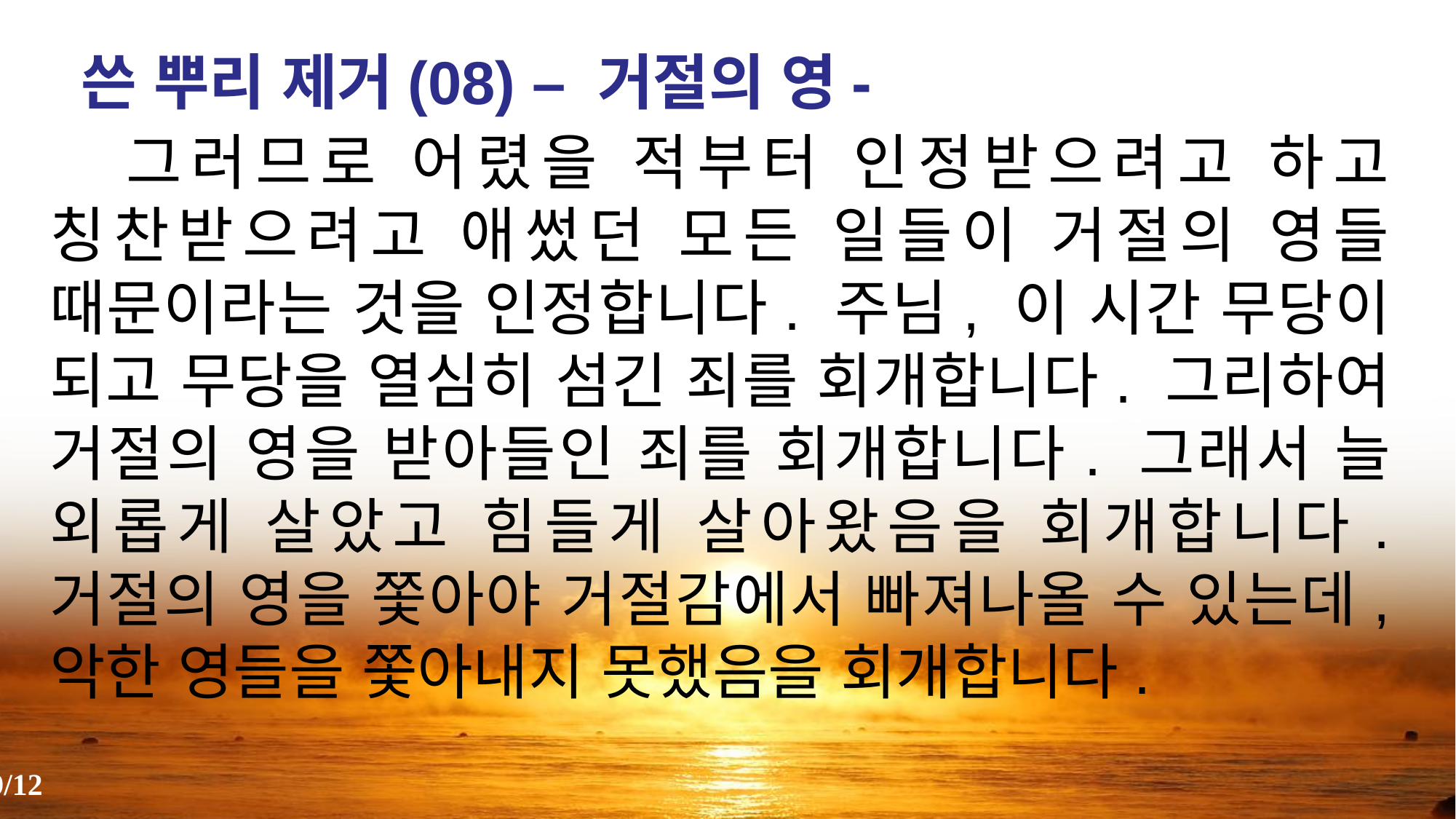

쓴 뿌리 제거(08) – 거절의 영-
  그러므로 어렸을 적부터 인정받으려고 하고 칭찬받으려고 애썼던 모든 일들이 거절의 영들 때문이라는 것을 인정합니다. 주님, 이 시간 무당이 되고 무당을 열심히 섬긴 죄를 회개합니다. 그리하여 거절의 영을 받아들인 죄를 회개합니다. 그래서 늘 외롭게 살았고 힘들게 살아왔음을 회개합니다. 거절의 영을 쫓아야 거절감에서 빠져나올 수 있는데, 악한 영들을 쫓아내지 못했음을 회개합니다.